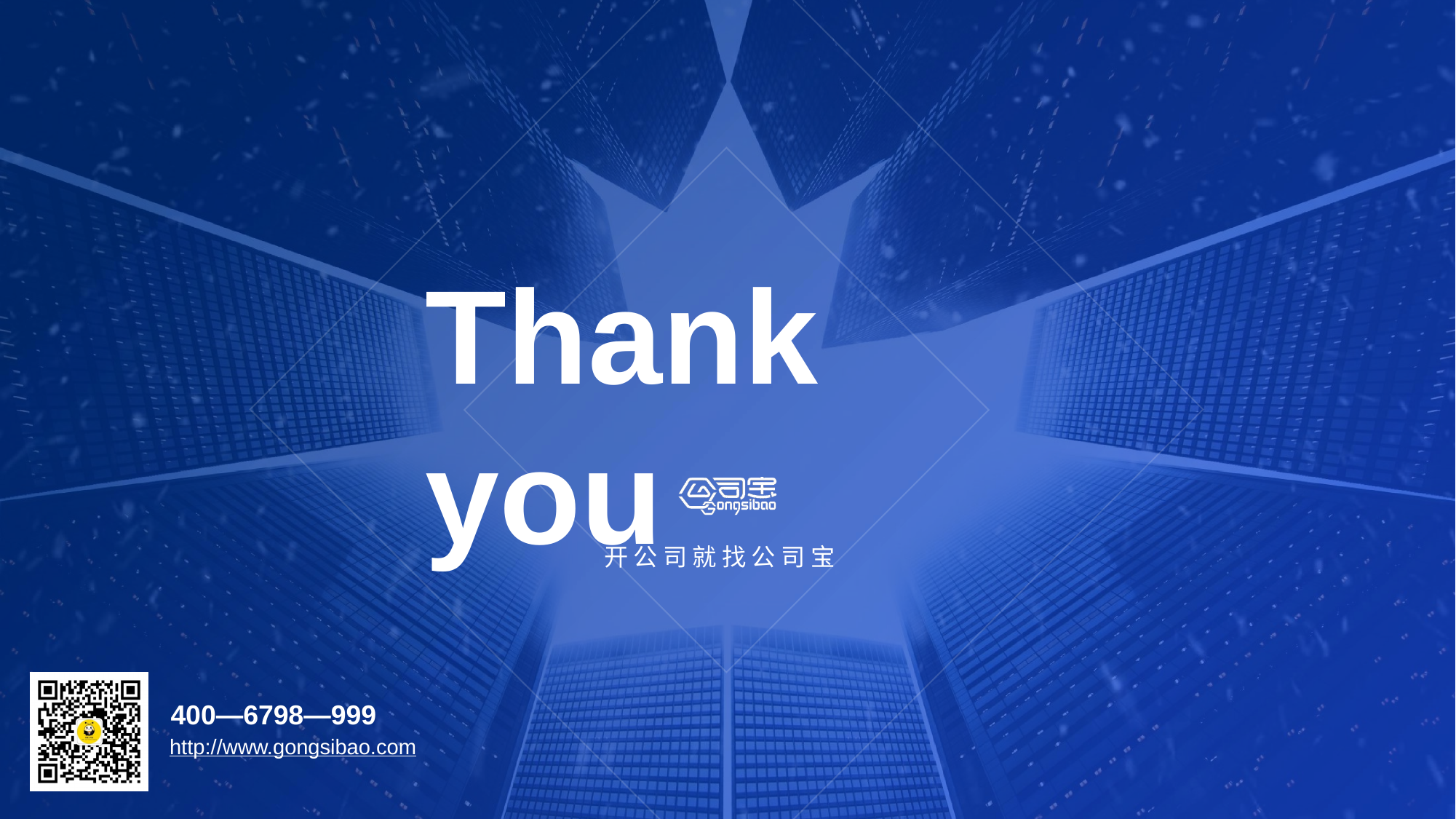

# Thank you

开 公 司 就 找 公 司 宝

400—6798—999
http://www.gongsibao.com